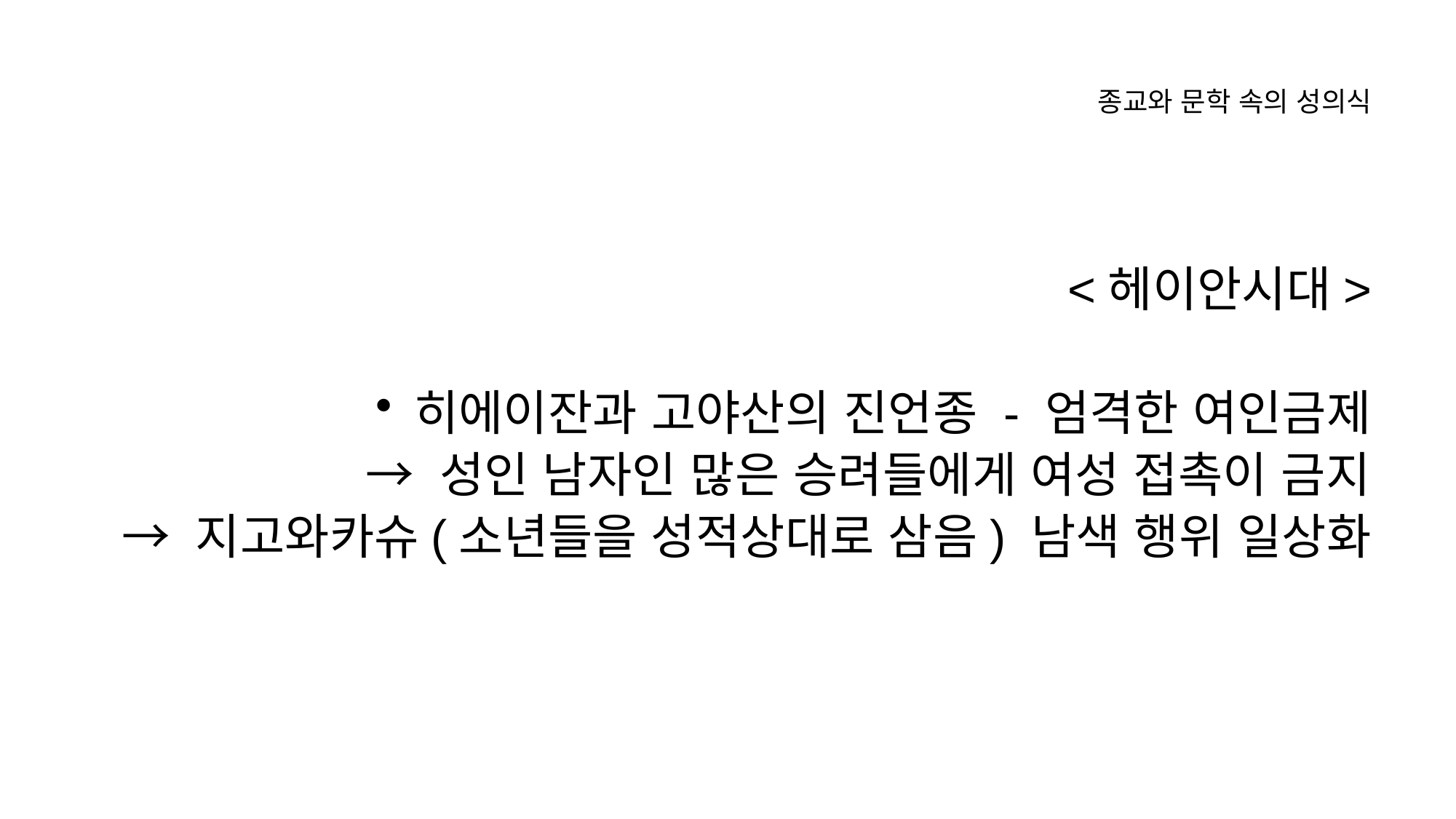

종교와 문학 속의 성의식

<헤이안시대>

히에이잔과 고야산의 진언종 - 엄격한 여인금제
→ 성인 남자인 많은 승려들에게 여성 접촉이 금지
→ 지고와카슈(소년들을 성적상대로 삼음) 남색 행위 일상화